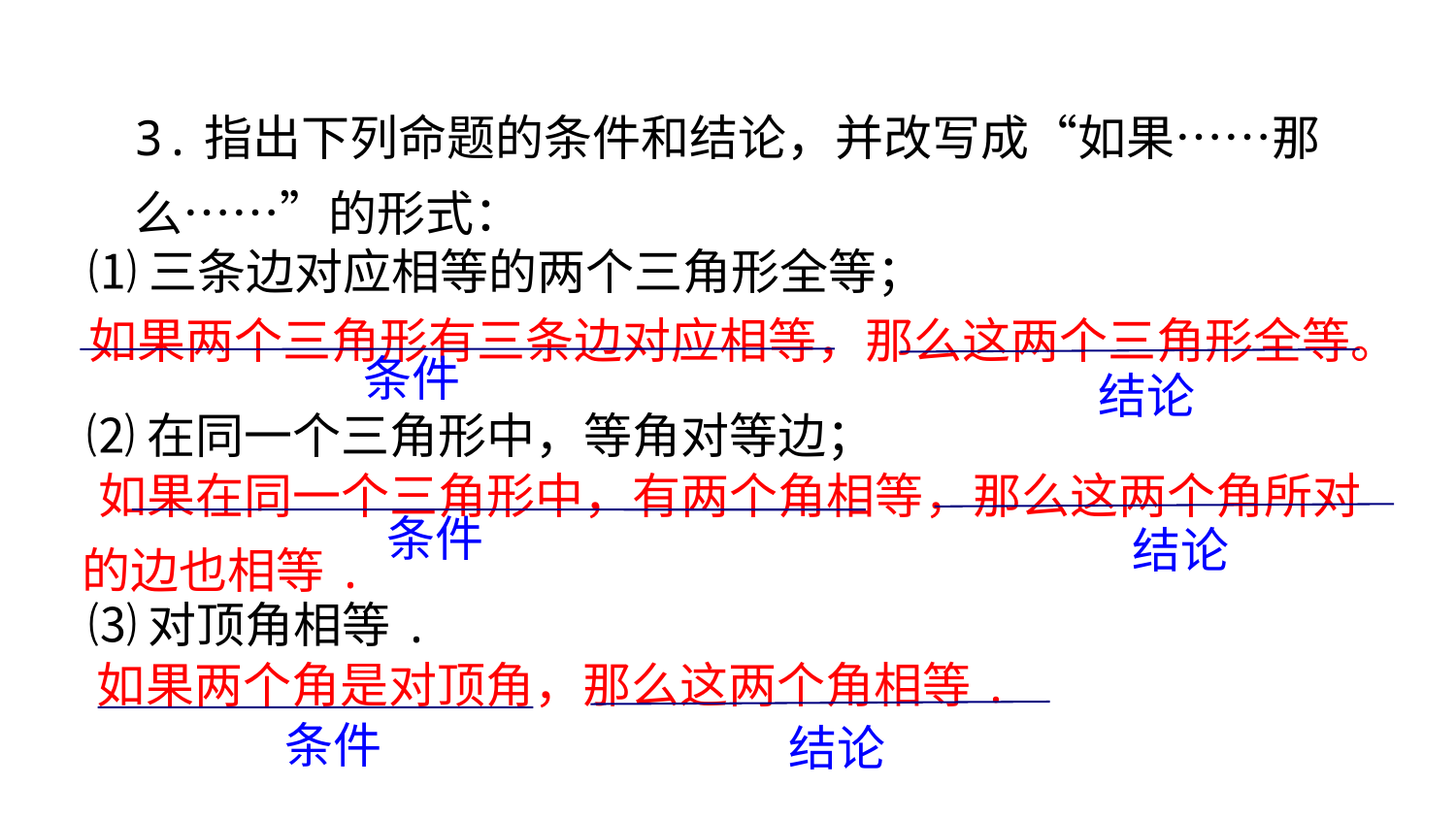

3.指出下列命题的条件和结论，并改写成“如果……那么……”的形式：
⑴三条边对应相等的两个三角形全等；

如果两个三角形有三条边对应相等，那么这两个三角形全等。
条件

结论
⑵在同一个三角形中，等角对等边；
如果在同一个三角形中，有两个角相等，那么这两个角所对

的边也相等.
条件

结论
⑶对顶角相等.
如果两个角是对顶角，那么这两个角相等.

结论

条件